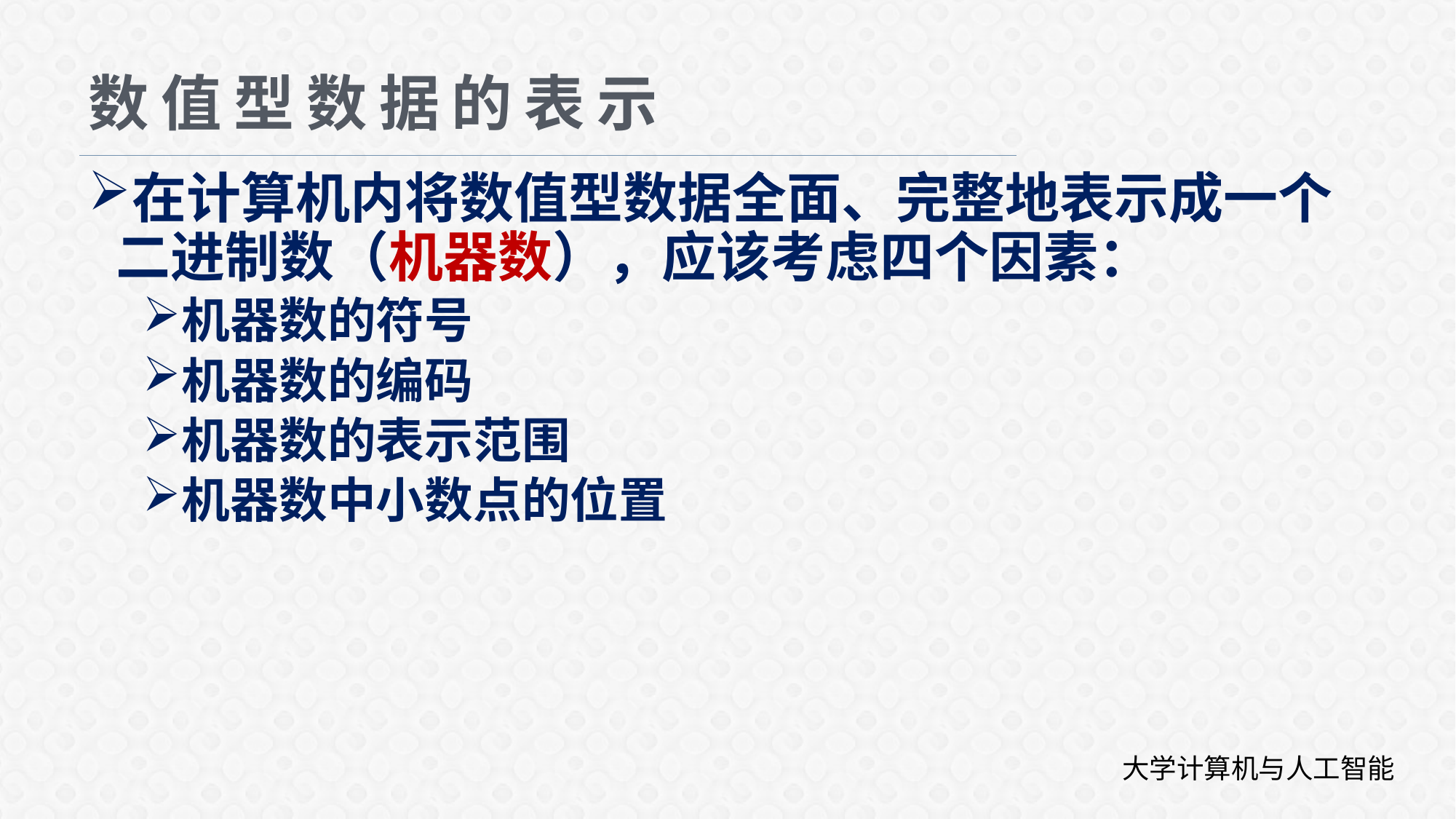

# 数值型数据的表示
在计算机内将数值型数据全面、完整地表示成一个二进制数（机器数），应该考虑四个因素：
机器数的符号
机器数的编码
机器数的表示范围
机器数中小数点的位置

大学计算机与人工智能